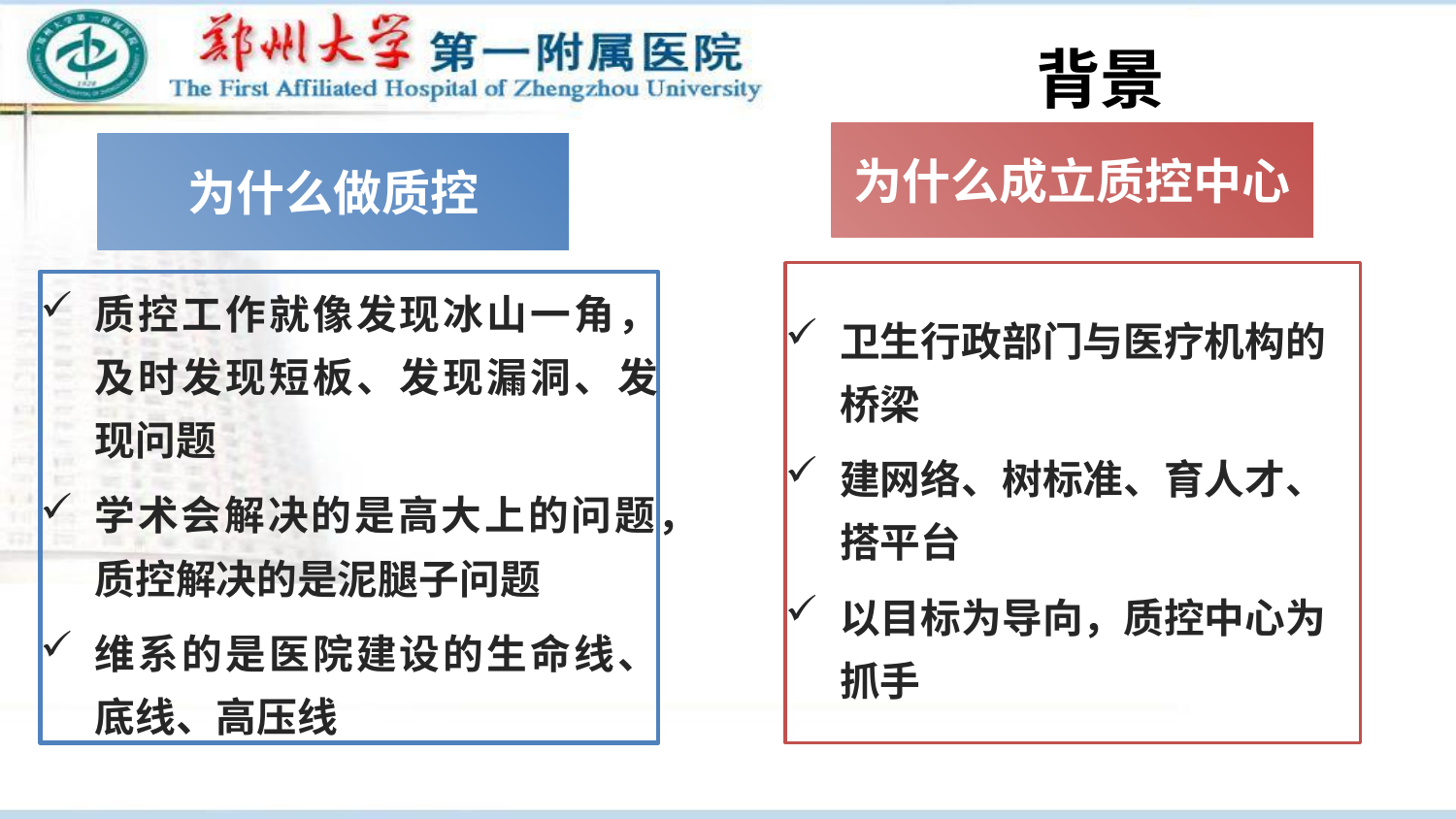

背景
为什么成立质控中心
为什么做质控
卫生行政部门与医疗机构的桥梁
建网络、树标准、育人才、搭平台
以目标为导向，质控中心为抓手
质控工作就像发现冰山一角，及时发现短板、发现漏洞、发现问题
学术会解决的是高大上的问题，质控解决的是泥腿子问题
维系的是医院建设的生命线、底线、高压线